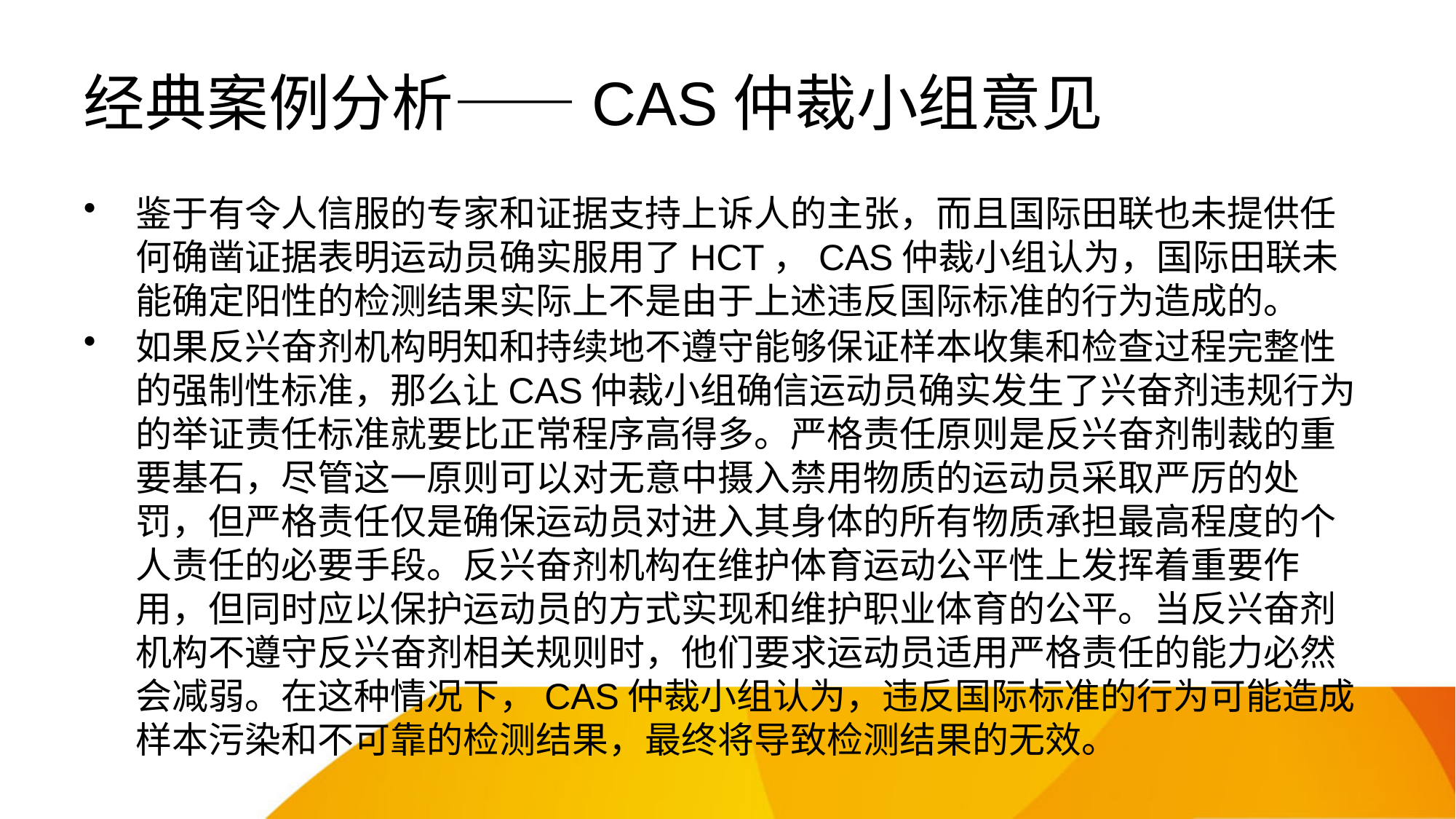

# 经典案例分析——CAS仲裁小组意见
鉴于有令人信服的专家和证据支持上诉人的主张，而且国际田联也未提供任何确凿证据表明运动员确实服用了HCT，CAS仲裁小组认为，国际田联未能确定阳性的检测结果实际上不是由于上述违反国际标准的行为造成的。
如果反兴奋剂机构明知和持续地不遵守能够保证样本收集和检查过程完整性的强制性标准，那么让CAS仲裁小组确信运动员确实发生了兴奋剂违规行为的举证责任标准就要比正常程序高得多。严格责任原则是反兴奋剂制裁的重要基石，尽管这一原则可以对无意中摄入禁用物质的运动员采取严厉的处罚，但严格责任仅是确保运动员对进入其身体的所有物质承担最高程度的个人责任的必要手段。反兴奋剂机构在维护体育运动公平性上发挥着重要作用，但同时应以保护运动员的方式实现和维护职业体育的公平。当反兴奋剂机构不遵守反兴奋剂相关规则时，他们要求运动员适用严格责任的能力必然会减弱。在这种情况下，CAS仲裁小组认为，违反国际标准的行为可能造成样本污染和不可靠的检测结果，最终将导致检测结果的无效。